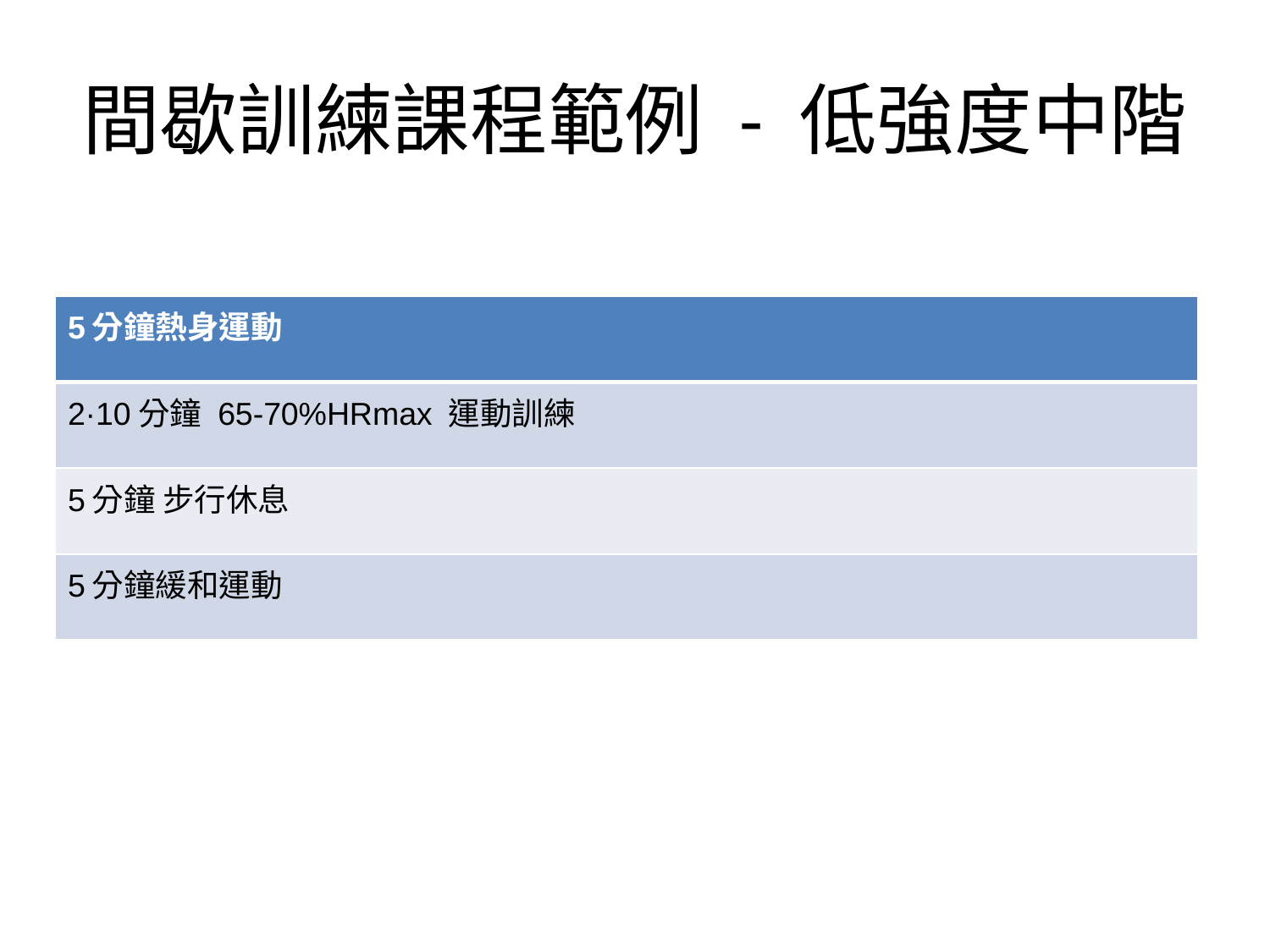

# 間歇訓練課程範例 - 低強度中階
| 5分鐘熱身運動 |
| --- |
| 2·10分鐘 65-70%HRmax 運動訓練 |
| 5分鐘 步行休息 |
| 5分鐘緩和運動 |